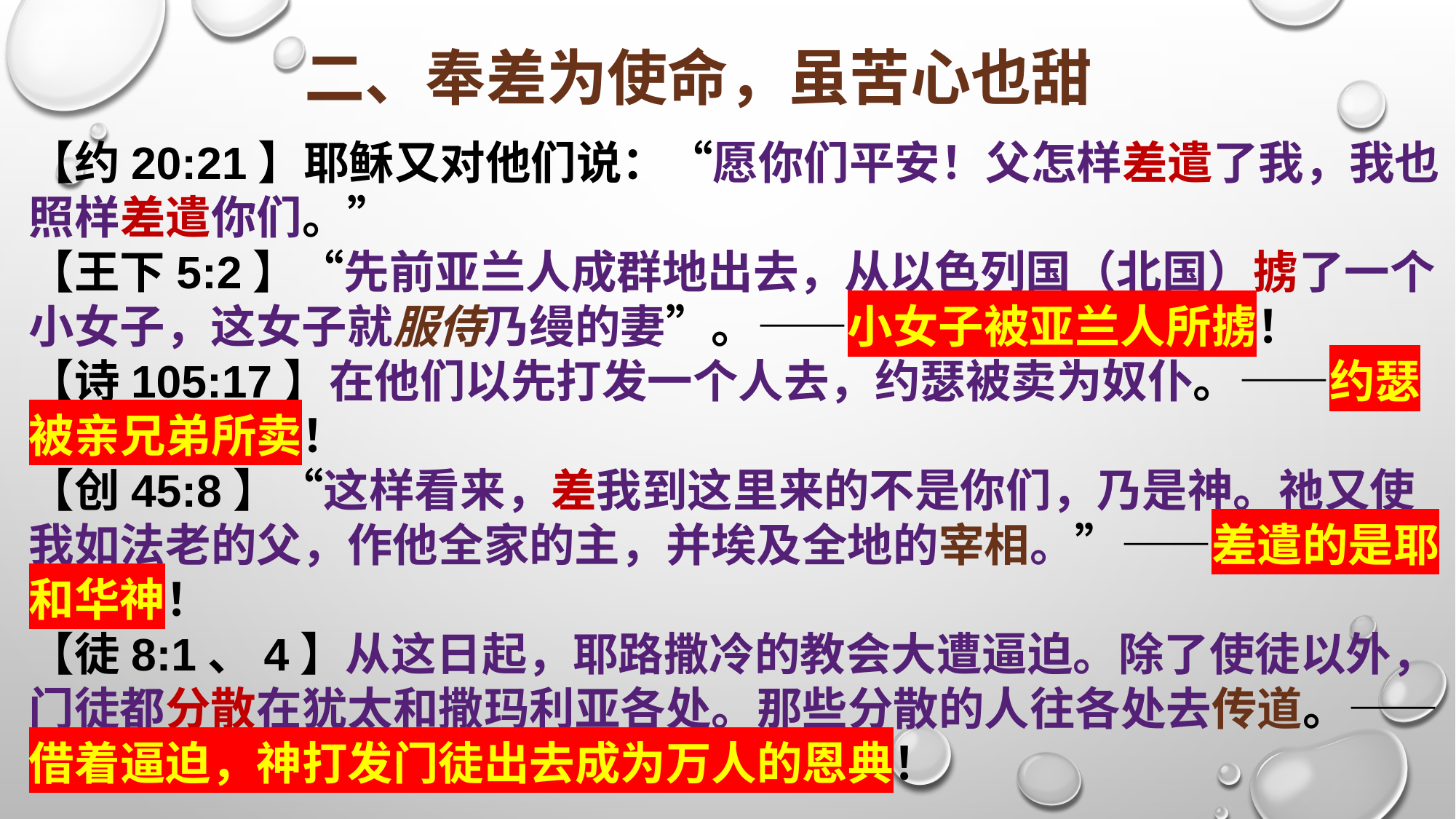

# 二、奉差为使命，虽苦心也甜
【约20:21】耶稣又对他们说：“愿你们平安！父怎样差遣了我，我也照样差遣你们。”
【王下5:2】“先前亚兰人成群地出去，从以色列国（北国）掳了一个小女子，这女子就服侍乃缦的妻”。——小女子被亚兰人所掳！
【诗105:17】在他们以先打发一个人去，约瑟被卖为奴仆。——约瑟被亲兄弟所卖！
【创45:8】“这样看来，差我到这里来的不是你们，乃是神。祂又使我如法老的父，作他全家的主，并埃及全地的宰相。”——差遣的是耶和华神！
【徒8:1、4】从这日起，耶路撒冷的教会大遭逼迫。除了使徒以外，门徒都分散在犹太和撒玛利亚各处。那些分散的人往各处去传道。——借着逼迫，神打发门徒出去成为万人的恩典！